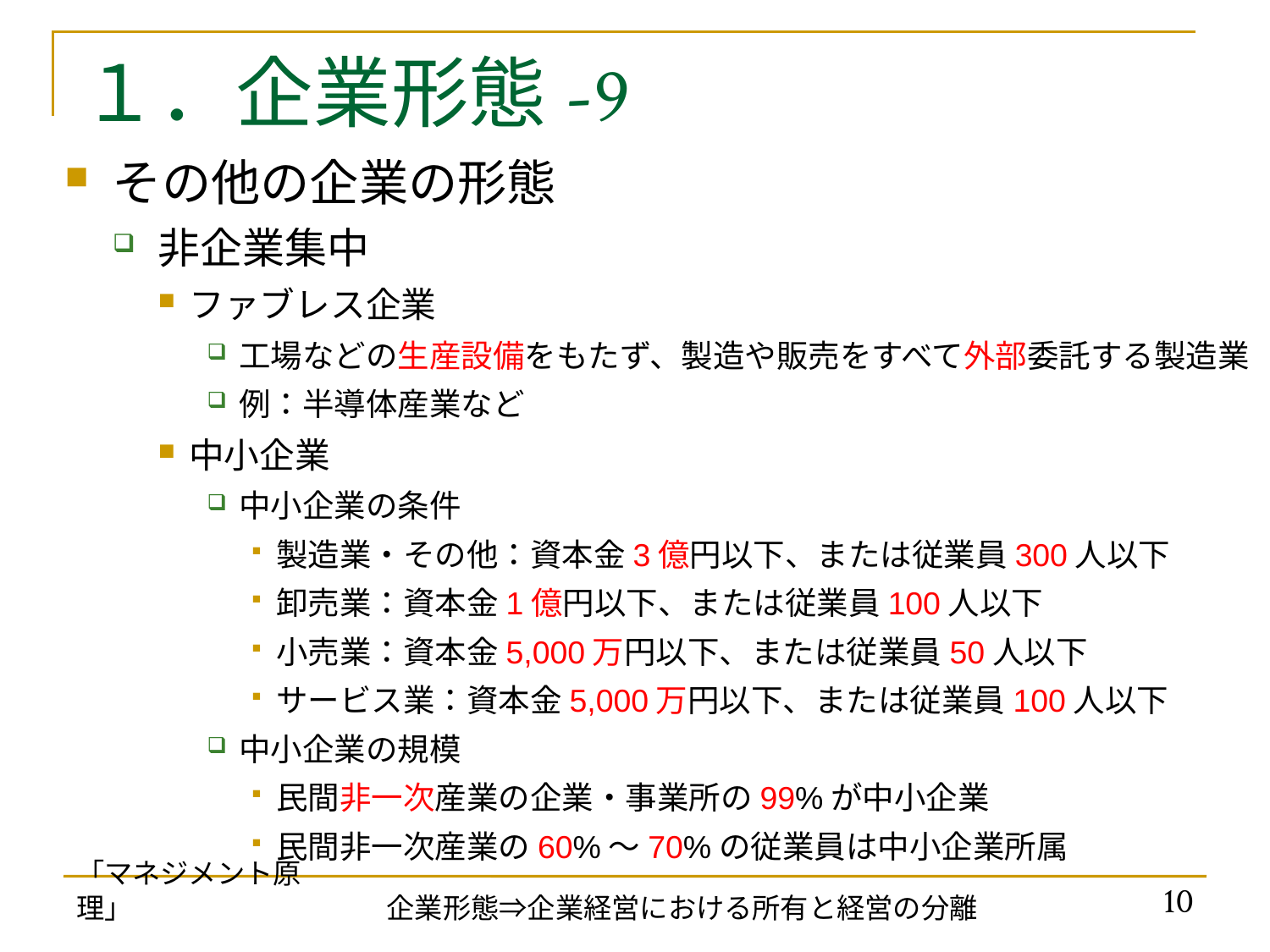

# １．企業形態-9
その他の企業の形態
非企業集中
ファブレス企業
工場などの生産設備をもたず、製造や販売をすべて外部委託する製造業
例：半導体産業など
中小企業
中小企業の条件
製造業・その他：資本金3億円以下、または従業員300人以下
卸売業：資本金1億円以下、または従業員100人以下
小売業：資本金5,000万円以下、または従業員50人以下
サービス業：資本金5,000万円以下、または従業員100人以下
中小企業の規模
民間非一次産業の企業・事業所の99%が中小企業
民間非一次産業の60%～70%の従業員は中小企業所属
「マネジメント原理」
10
企業形態⇒企業経営における所有と経営の分離